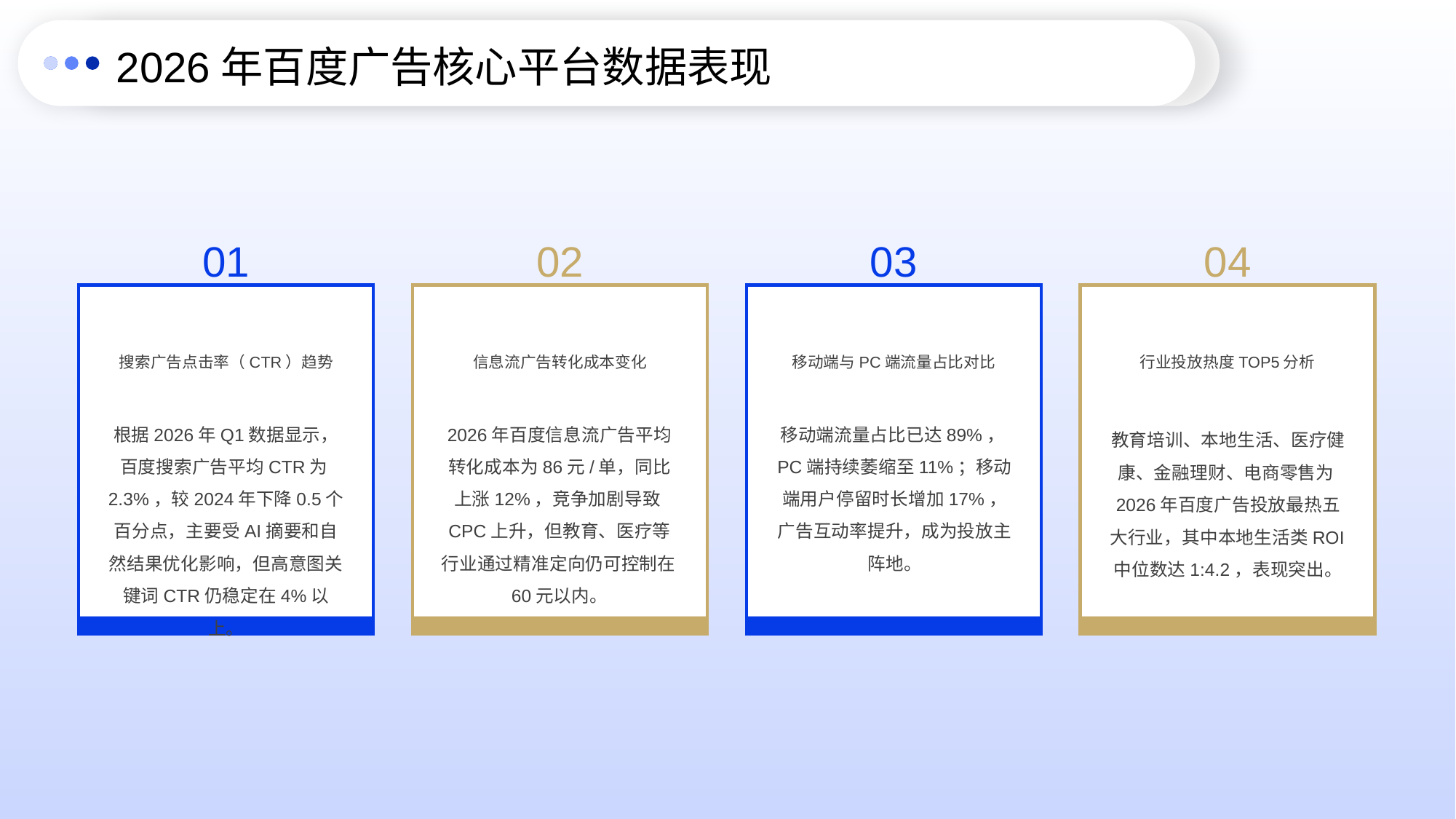

2026年百度广告核心平台数据表现

01
02
03
04

搜索广告点击率（CTR）趋势
信息流广告转化成本变化
移动端与PC端流量占比对比
行业投放热度TOP5分析
根据2026年Q1数据显示，百度搜索广告平均CTR为2.3%，较2024年下降0.5个百分点，主要受AI摘要和自然结果优化影响，但高意图关键词CTR仍稳定在4%以上。
2026年百度信息流广告平均转化成本为86元/单，同比上涨12%，竞争加剧导致CPC上升，但教育、医疗等行业通过精准定向仍可控制在60元以内。
移动端流量占比已达89%，PC端持续萎缩至11%；移动端用户停留时长增加17%，广告互动率提升，成为投放主阵地。
教育培训、本地生活、医疗健康、金融理财、电商零售为2026年百度广告投放最热五大行业，其中本地生活类ROI中位数达1:4.2，表现突出。